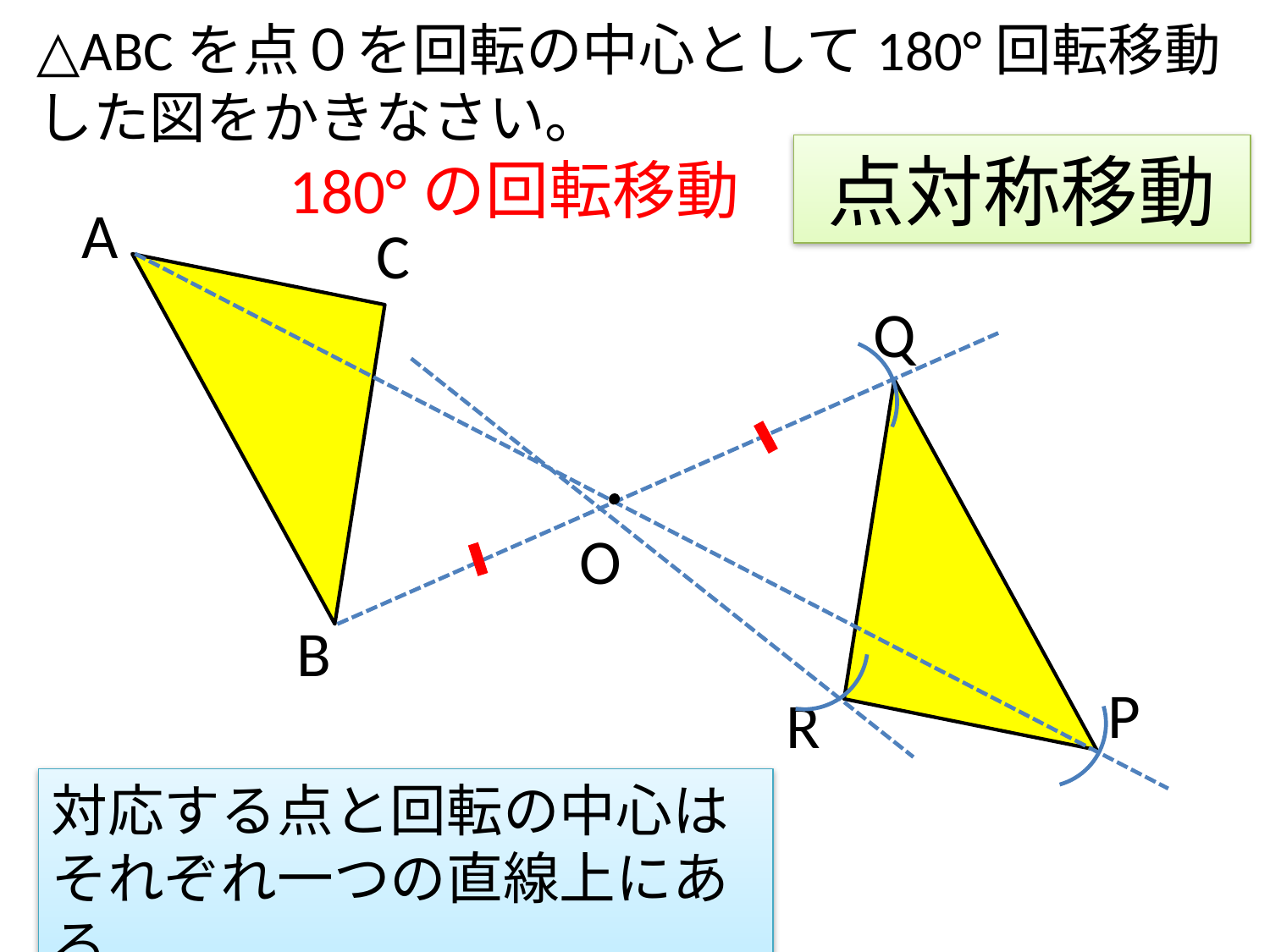

△ABCを点０を回転の中心として180°回転移動した図をかきなさい。
# 点対称移動
180°の回転移動
A

C
Q

O

B

P
R
対応する点と回転の中心はそれぞれ一つの直線上にある。